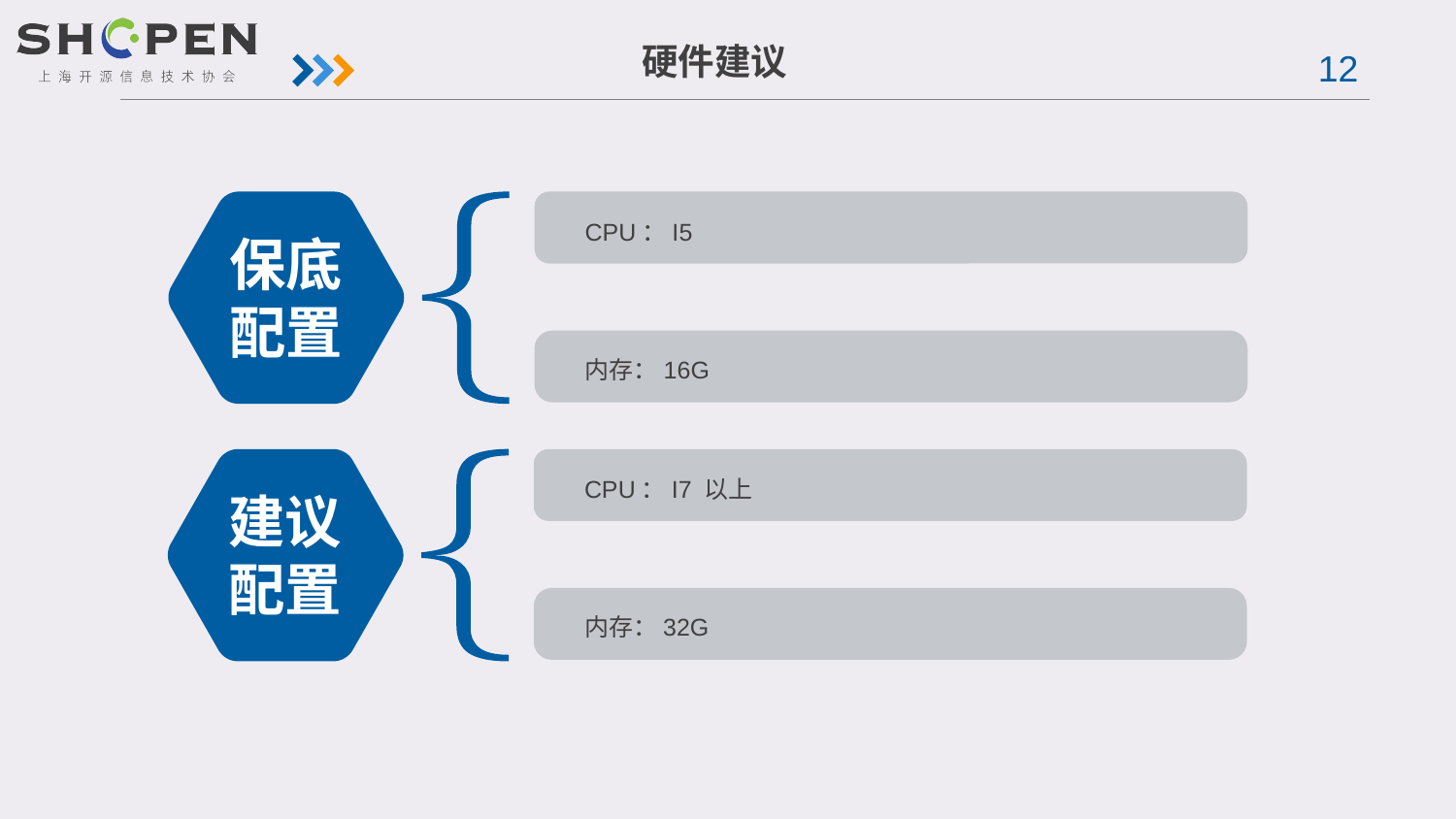

硬件建议

CPU：I5
保底配置

内存：16G

CPU：I7 以上
建议配置

内存：32G